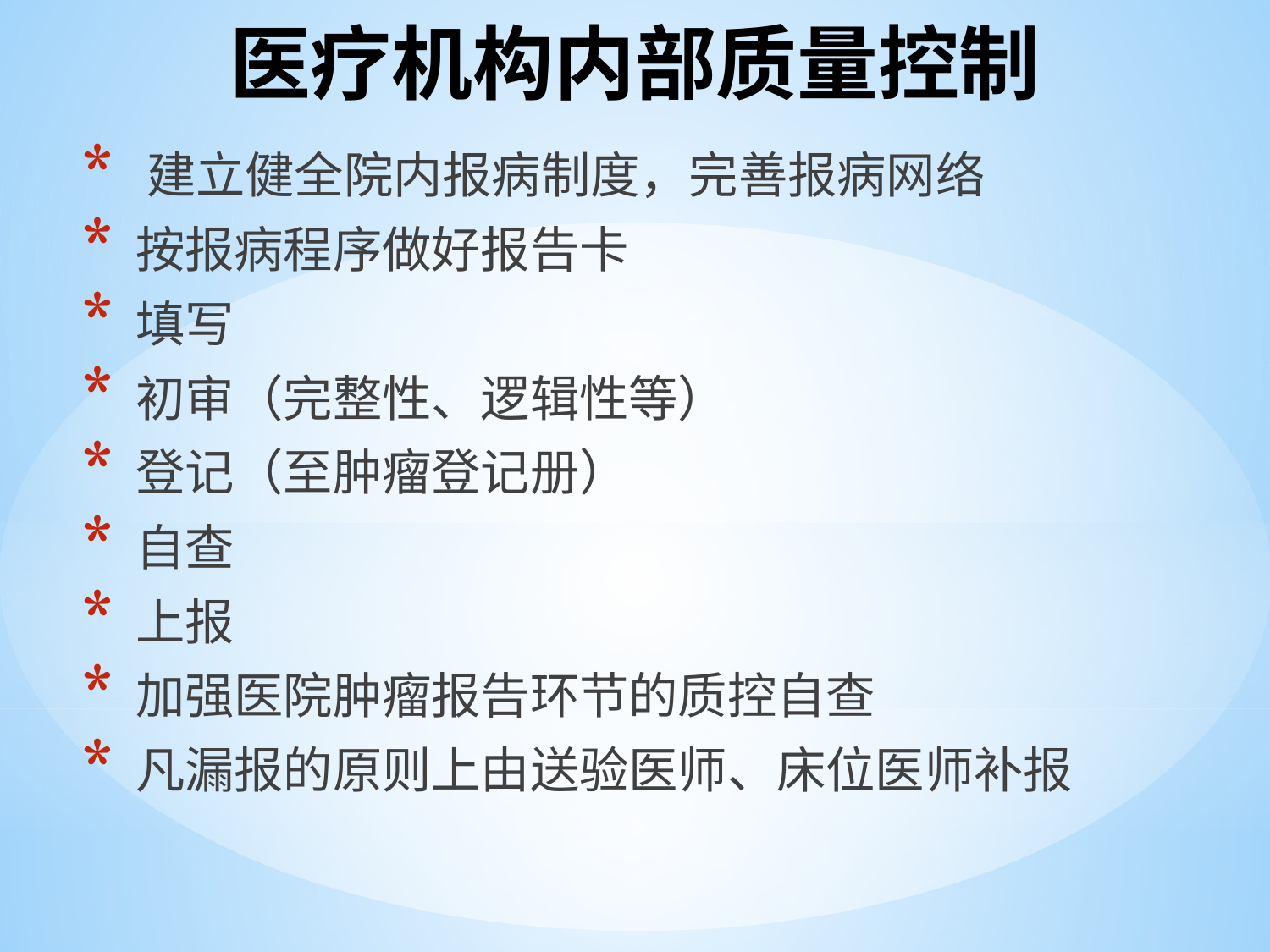

# 医疗机构内部质量控制
  建立健全院内报病制度，完善报病网络
 按报病程序做好报告卡
 填写
 初审（完整性、逻辑性等）
 登记（至肿瘤登记册）
 自查
 上报
 加强医院肿瘤报告环节的质控自查
 凡漏报的原则上由送验医师、床位医师补报